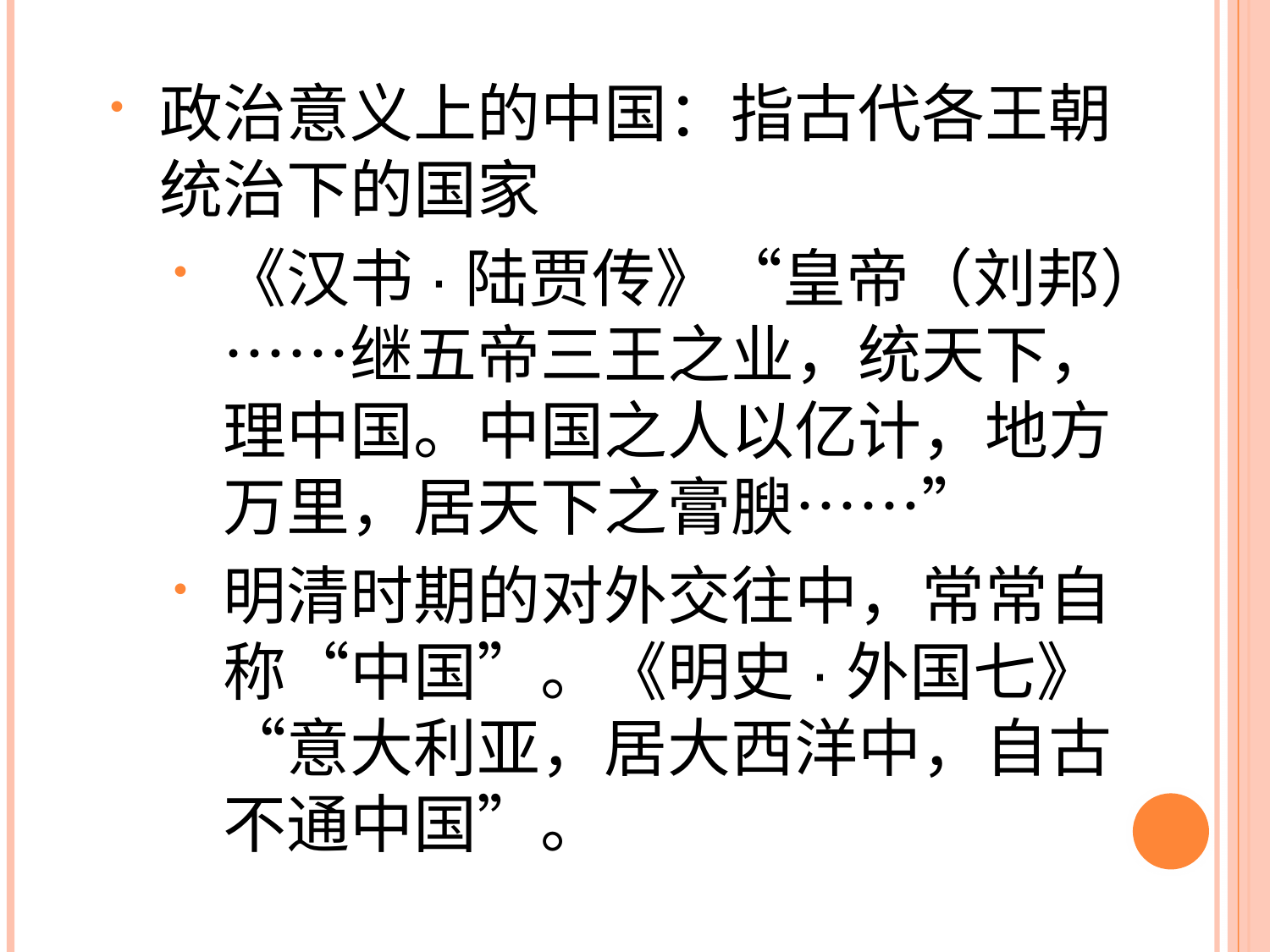

政治意义上的中国：指古代各王朝统治下的国家
《汉书·陆贾传》“皇帝（刘邦）……继五帝三王之业，统天下，理中国。中国之人以亿计，地方万里，居天下之膏腴……”
明清时期的对外交往中，常常自称“中国”。《明史·外国七》“意大利亚，居大西洋中，自古不通中国”。